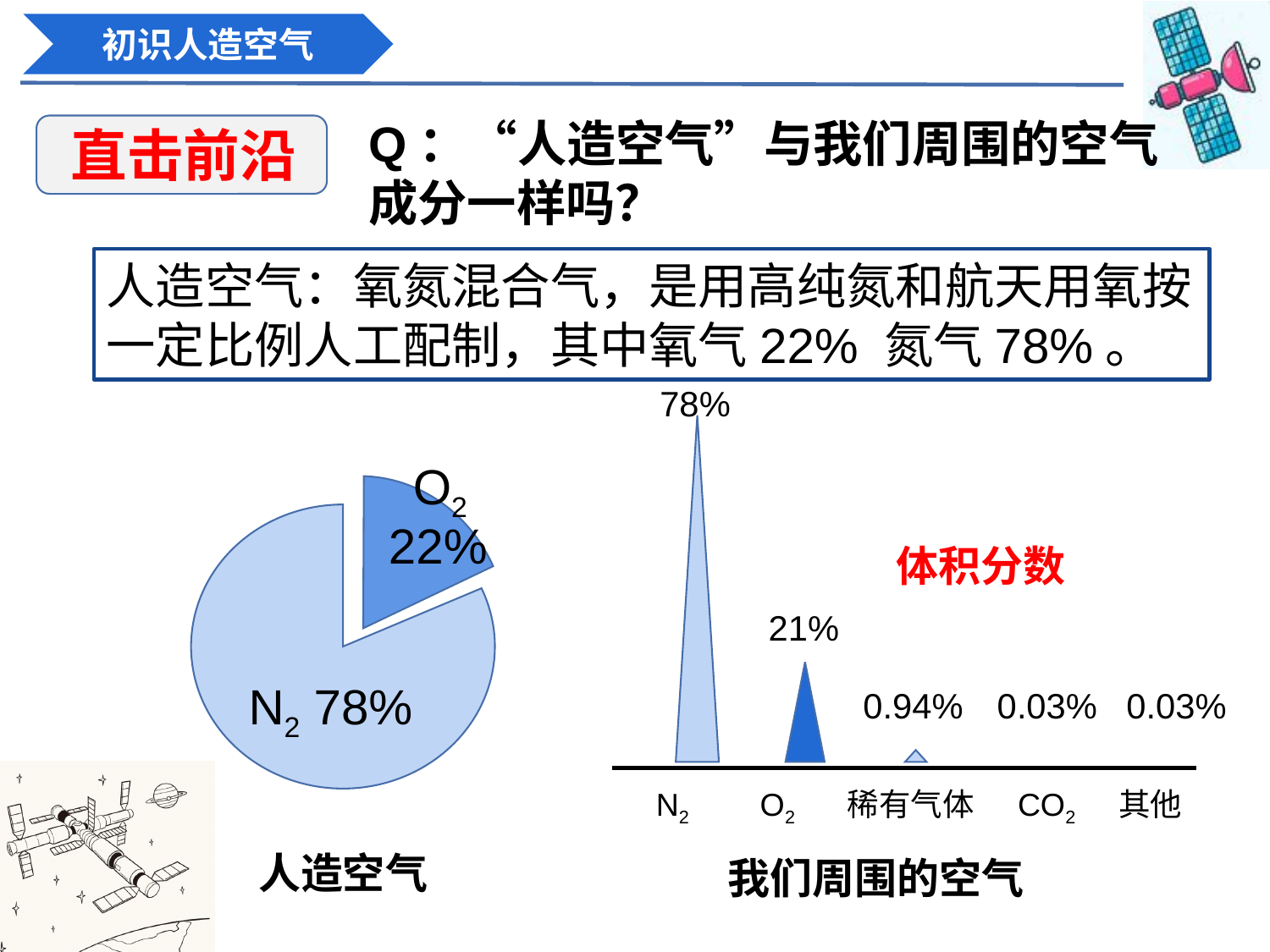

初识人造空气
Q：“人造空气”与我们周围的空气成分一样吗？
直击前沿

人造空气：氧氮混合气，是用高纯氮和航天用氧按一定比例人工配制，其中氧气22% 氮气78%。
78%

21%

0.94%
0.03%
0.03%

N2        O2     稀有气体     CO2    其他
O2

22%
N2 78%
体积分数
人造空气
我们周围的空气